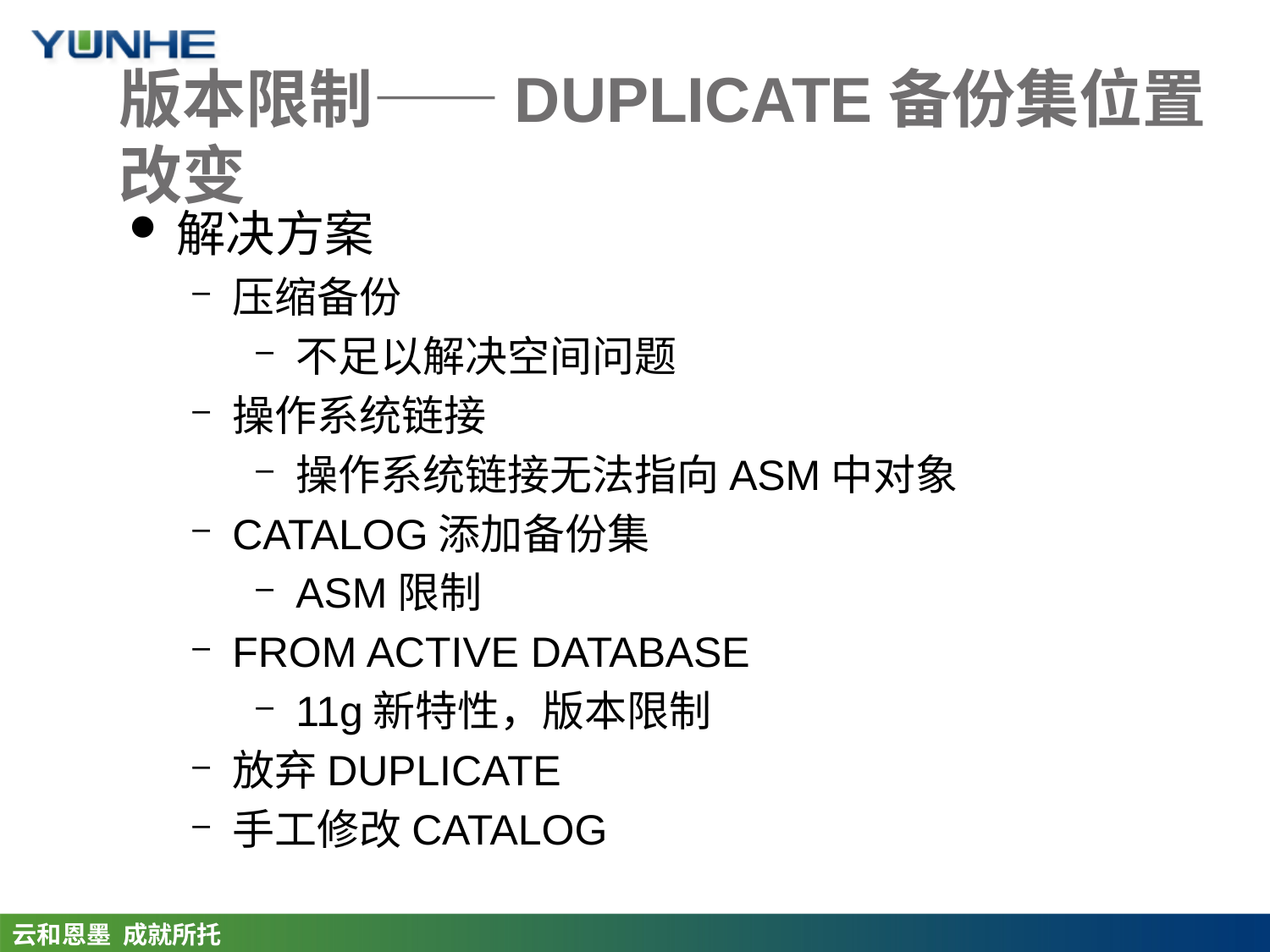

# 版本限制——DUPLICATE备份集位置改变
解决方案
压缩备份
不足以解决空间问题
操作系统链接
操作系统链接无法指向ASM中对象
CATALOG添加备份集
ASM限制
FROM ACTIVE DATABASE
11g新特性，版本限制
放弃DUPLICATE
手工修改CATALOG